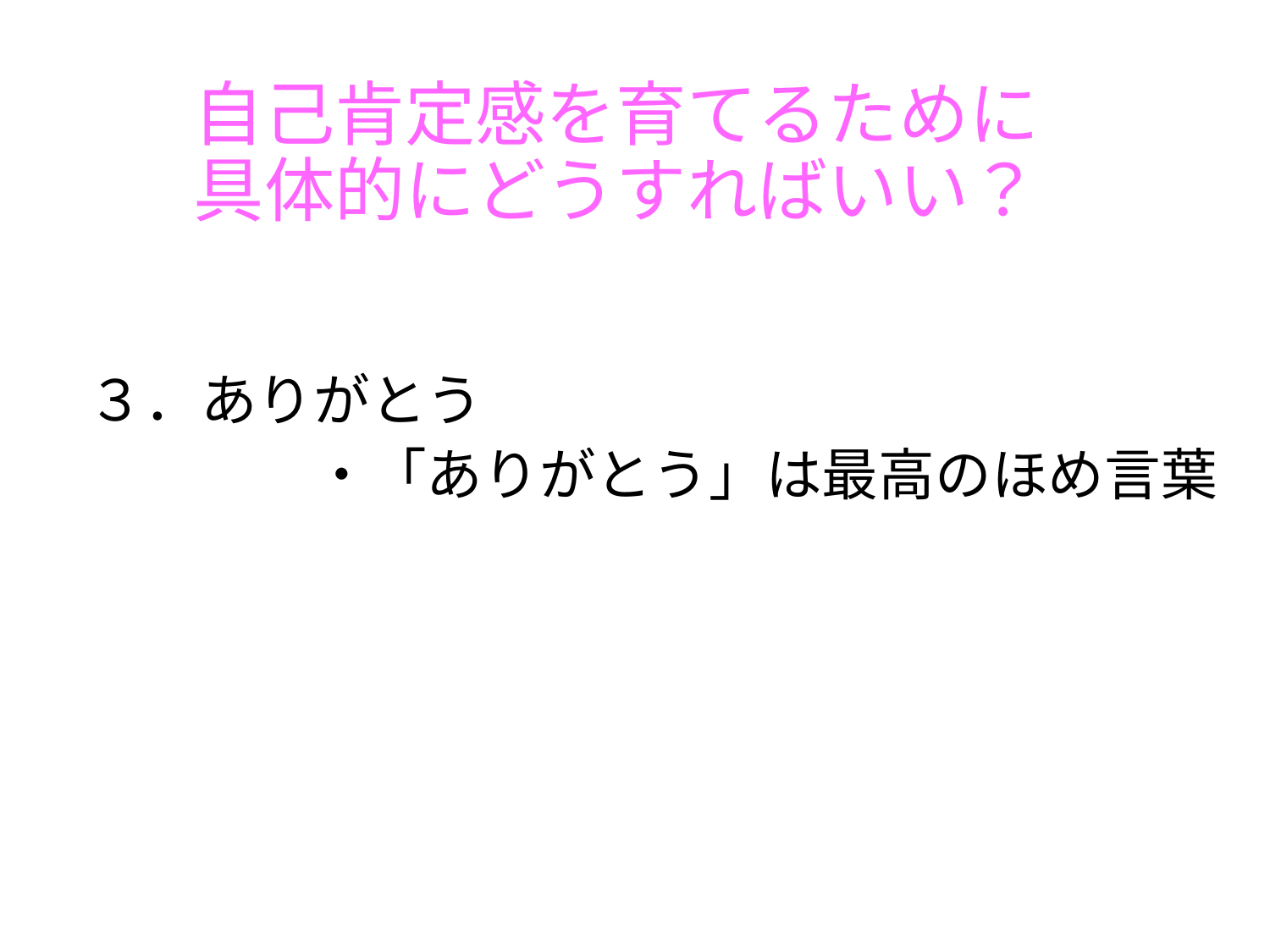

# 自己肯定感を育てるために 具体的にどうすればいい？
３．ありがとう
　　　　・「ありがとう」は最高のほめ言葉